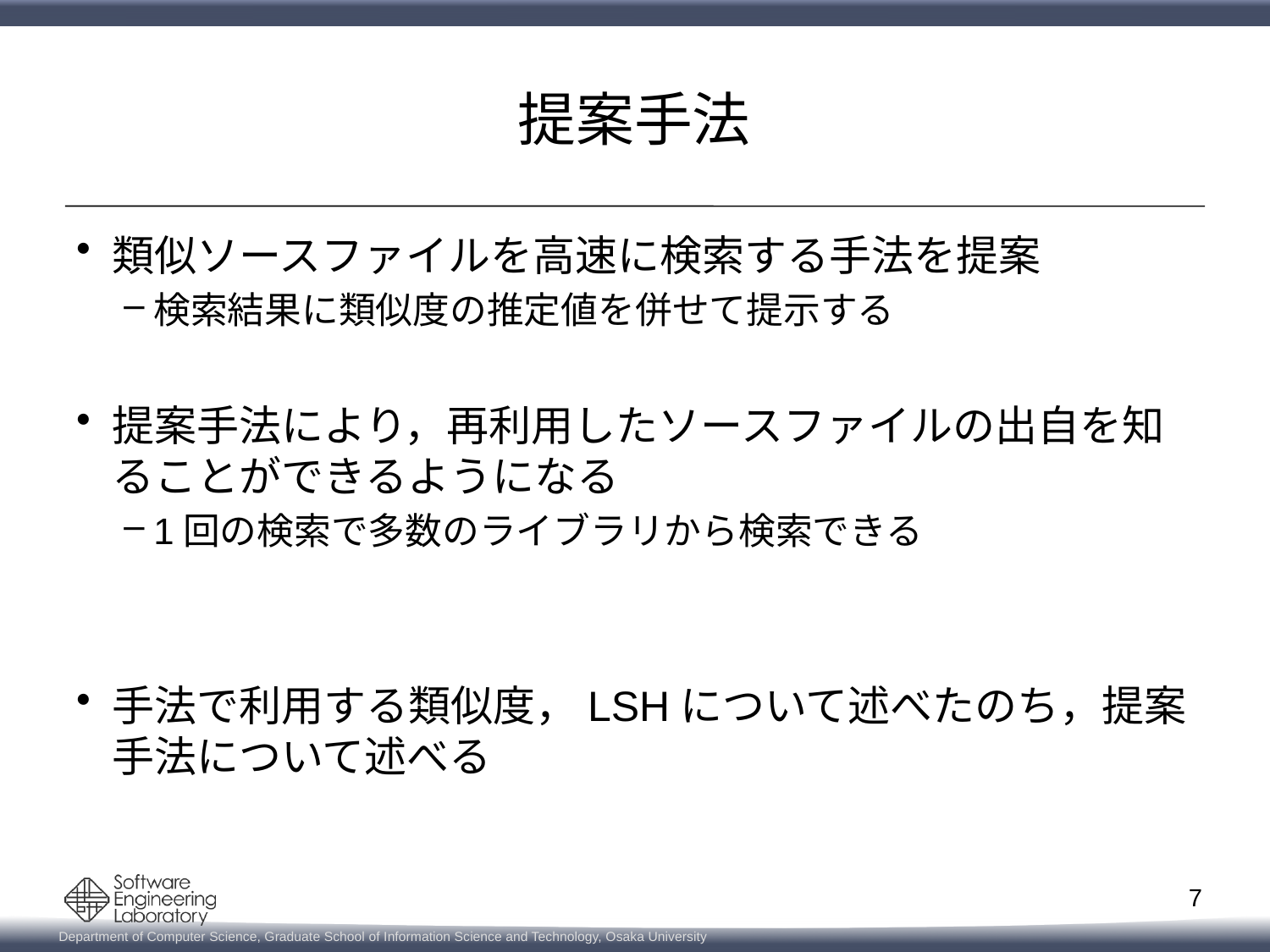

# 提案手法
類似ソースファイルを高速に検索する手法を提案
検索結果に類似度の推定値を併せて提示する

提案手法により，再利用したソースファイルの出自を知ることができるようになる
1回の検索で多数のライブラリから検索できる

手法で利用する類似度，LSHについて述べたのち，提案手法について述べる
7